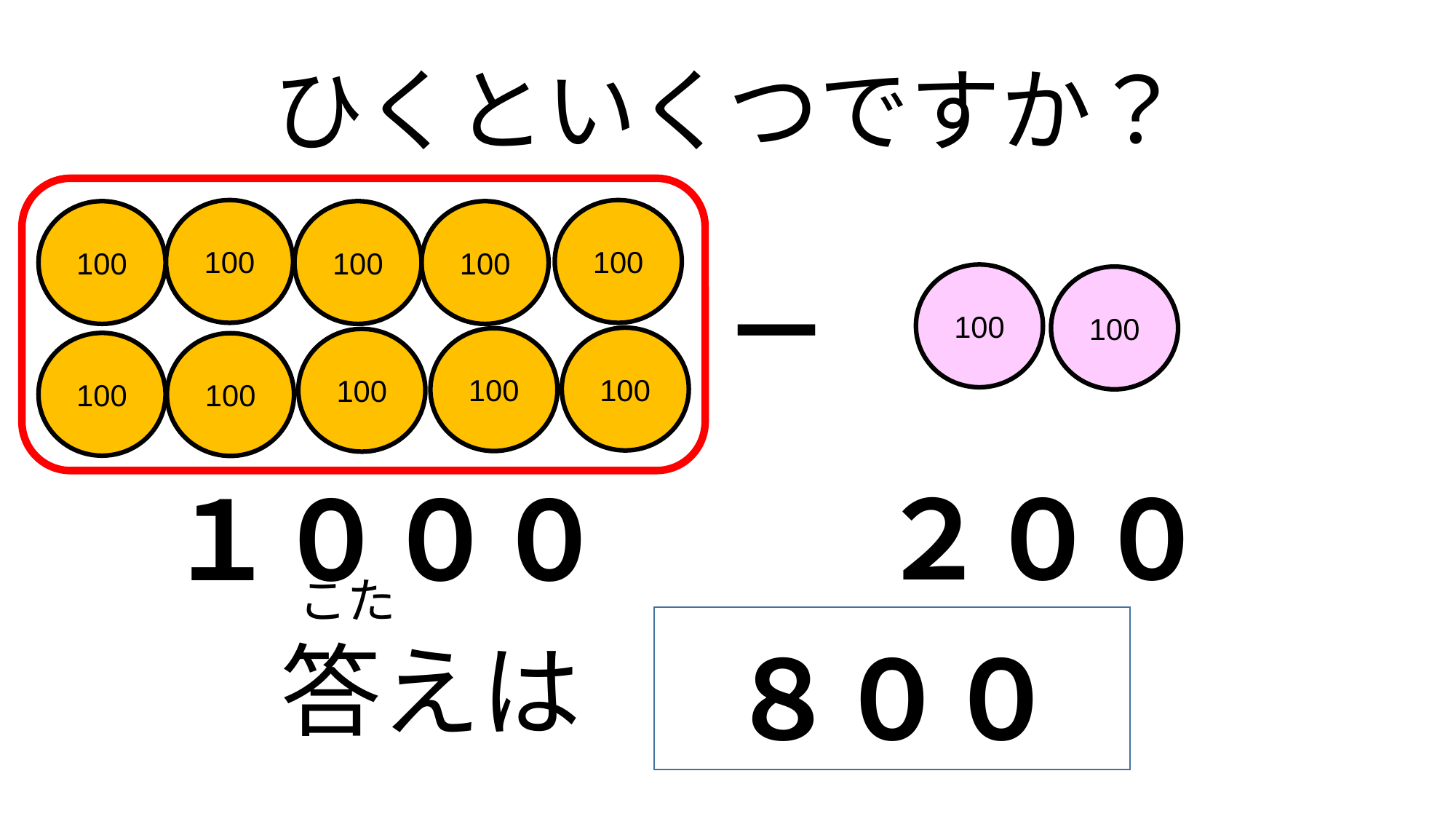

# ひくといくつですか？

100
100
100
100
100
100
100
100
100
100
－
100
100
２００
１０００
こた

答えは
８００